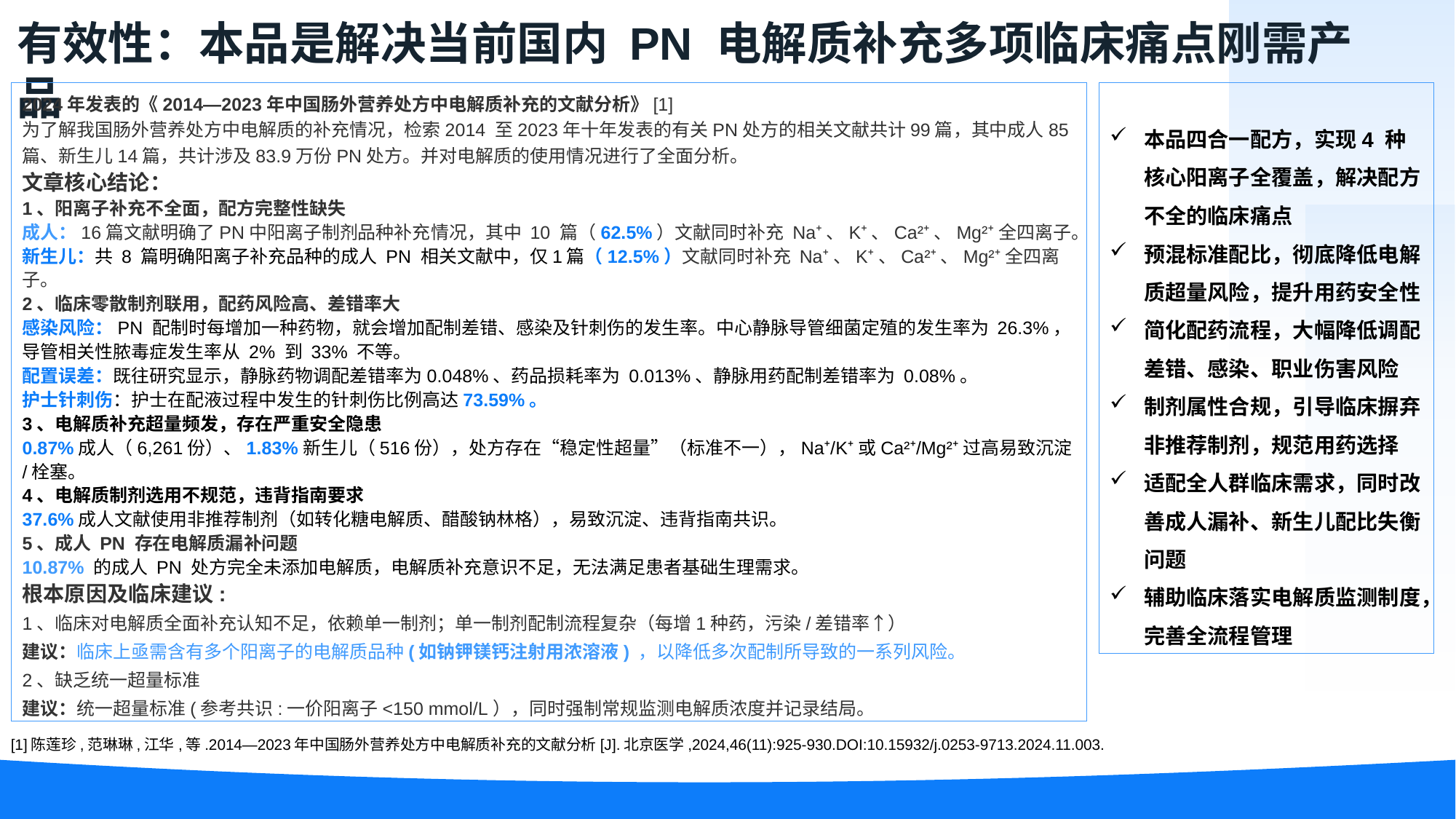

有效性：本品是解决当前国内 PN 电解质补充多项临床痛点刚需产品
2024年发表的《2014—2023年中国肠外营养处方中电解质补充的文献分析》[1]
为了解我国肠外营养处方中电解质的补充情况，检索2014 至2023年十年发表的有关PN处方的相关文献共计99篇，其中成人85篇、新生儿14篇，共计涉及83.9万份PN处方。并对电解质的使用情况进行了全面分析。
文章核心结论：
1、阳离子补充不全面，配方完整性缺失
成人：16篇文献明确了PN中阳离子制剂品种补充情况，其中 10 篇（62.5%）文献同时补充 Na⁺、K⁺、Ca²⁺、Mg²⁺全四离子。
新生儿：共 8 篇明确阳离子补充品种的成人 PN 相关文献中，仅1篇（12.5%）文献同时补充 Na⁺、K⁺、Ca²⁺、Mg²⁺全四离子。
2、临床零散制剂联用，配药风险高、差错率大
感染风险：PN 配制时每增加一种药物，就会增加配制差错、感染及针刺伤的发生率。中心静脉导管细菌定殖的发生率为 26.3%，导管相关性脓毒症发生率从 2% 到 33% 不等。
配置误差：既往研究显示，静脉药物调配差错率为0.048%、药品损耗率为 0.013%、静脉用药配制差错率为 0.08%。
护士针刺伤：护士在配液过程中发生的针刺伤比例高达73.59%。
3、电解质补充超量频发，存在严重安全隐患
0.87%成人（6,261份）、1.83%新生儿（516份），处方存在“稳定性超量”（标准不一），Na⁺/K⁺或Ca²⁺/Mg²⁺过高易致沉淀/栓塞。
4、电解质制剂选用不规范，违背指南要求
37.6%成人文献使用非推荐制剂（如转化糖电解质、醋酸钠林格），易致沉淀、违背指南共识。
5、成人 PN 存在电解质漏补问题
10.87% 的成人 PN 处方完全未添加电解质，电解质补充意识不足，无法满足患者基础生理需求。
根本原因及临床建议:
1、临床对电解质全面补充认知不足，依赖单一制剂；单一制剂配制流程复杂（每增1种药，污染/差错率↑）
建议：临床上亟需含有多个阳离子的电解质品种(如钠钾镁钙注射用浓溶液) ，以降低多次配制所导致的一系列风险。
2、缺乏统一超量标准
建议：统一超量标准(参考共识:一价阳离子<150 mmol/L），同时强制常规监测电解质浓度并记录结局。

本品四合一配方，实现4 种核心阳离子全覆盖，解决配方不全的临床痛点
预混标准配比，彻底降低电解质超量风险，提升用药安全性
简化配药流程，大幅降低调配差错、感染、职业伤害风险
制剂属性合规，引导临床摒弃非推荐制剂，规范用药选择
适配全人群临床需求，同时改善成人漏补、新生儿配比失衡问题
辅助临床落实电解质监测制度，完善全流程管理
[1]陈莲珍,范琳琳,江华,等.2014—2023年中国肠外营养处方中电解质补充的文献分析[J].北京医学,2024,46(11):925-930.DOI:10.15932/j.0253-9713.2024.11.003.